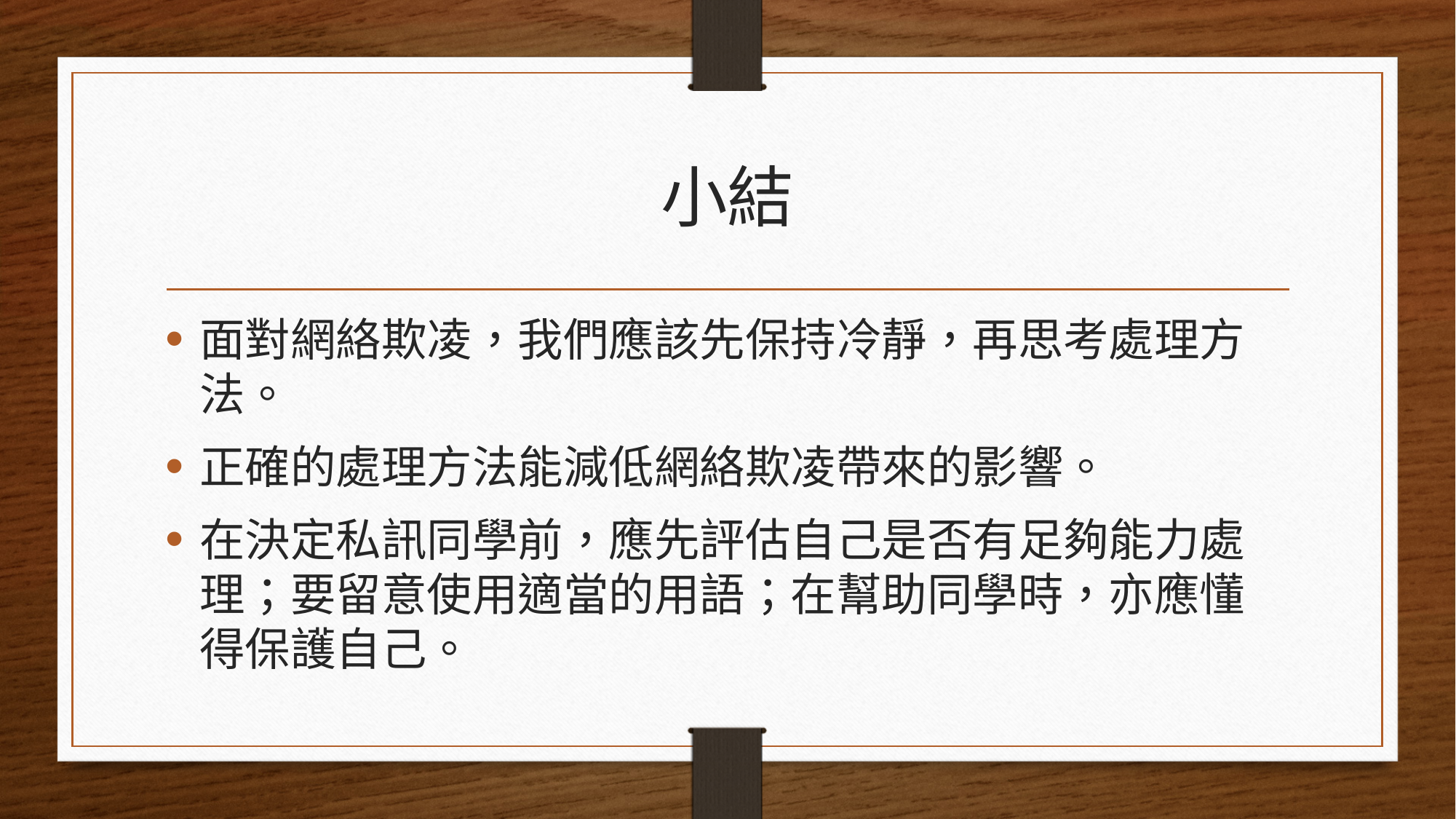

# 小結
面對網絡欺凌，我們應該先保持冷靜，再思考處理方法。
正確的處理方法能減低網絡欺凌帶來的影響。
在決定私訊同學前，應先評估自己是否有足夠能力處理；要留意使用適當的用語；在幫助同學時，亦應懂得保護自己。